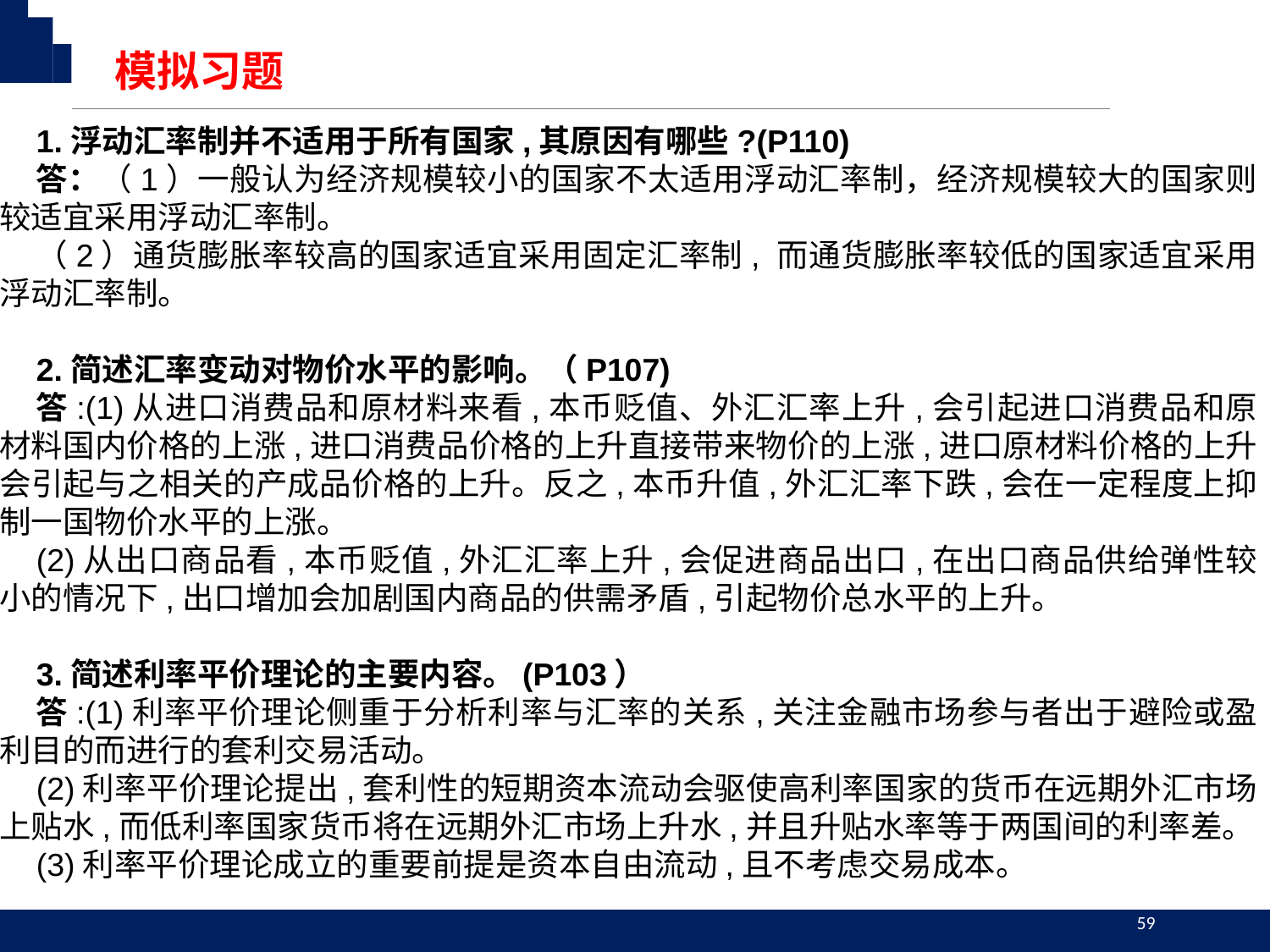

模拟习题
1.浮动汇率制并不适用于所有国家,其原因有哪些?(P110)
答：（1）一般认为经济规模较小的国家不太适用浮动汇率制，经济规模较大的国家则较适宜采用浮动汇率制。
（2）通货膨胀率较高的国家适宜采用固定汇率制, 而通货膨胀率较低的国家适宜采用浮动汇率制。

2.简述汇率变动对物价水平的影响。（P107)
答:(1)从进口消费品和原材料来看,本币贬值、外汇汇率上升,会引起进口消费品和原材料国内价格的上涨,进口消费品价格的上升直接带来物价的上涨,进口原材料价格的上升会引起与之相关的产成品价格的上升。反之,本币升值,外汇汇率下跌,会在一定程度上抑制一国物价水平的上涨。
(2)从出口商品看,本币贬值,外汇汇率上升,会促进商品出口,在出口商品供给弹性较小的情况下,出口增加会加剧国内商品的供需矛盾,引起物价总水平的上升。

3.简述利率平价理论的主要内容。(P103）
答:(1)利率平价理论侧重于分析利率与汇率的关系,关注金融市场参与者出于避险或盈利目的而进行的套利交易活动。
(2)利率平价理论提出,套利性的短期资本流动会驱使高利率国家的货币在远期外汇市场上贴水,而低利率国家货币将在远期外汇市场上升水,并且升贴水率等于两国间的利率差。
(3)利率平价理论成立的重要前提是资本自由流动,且不考虑交易成本。
59